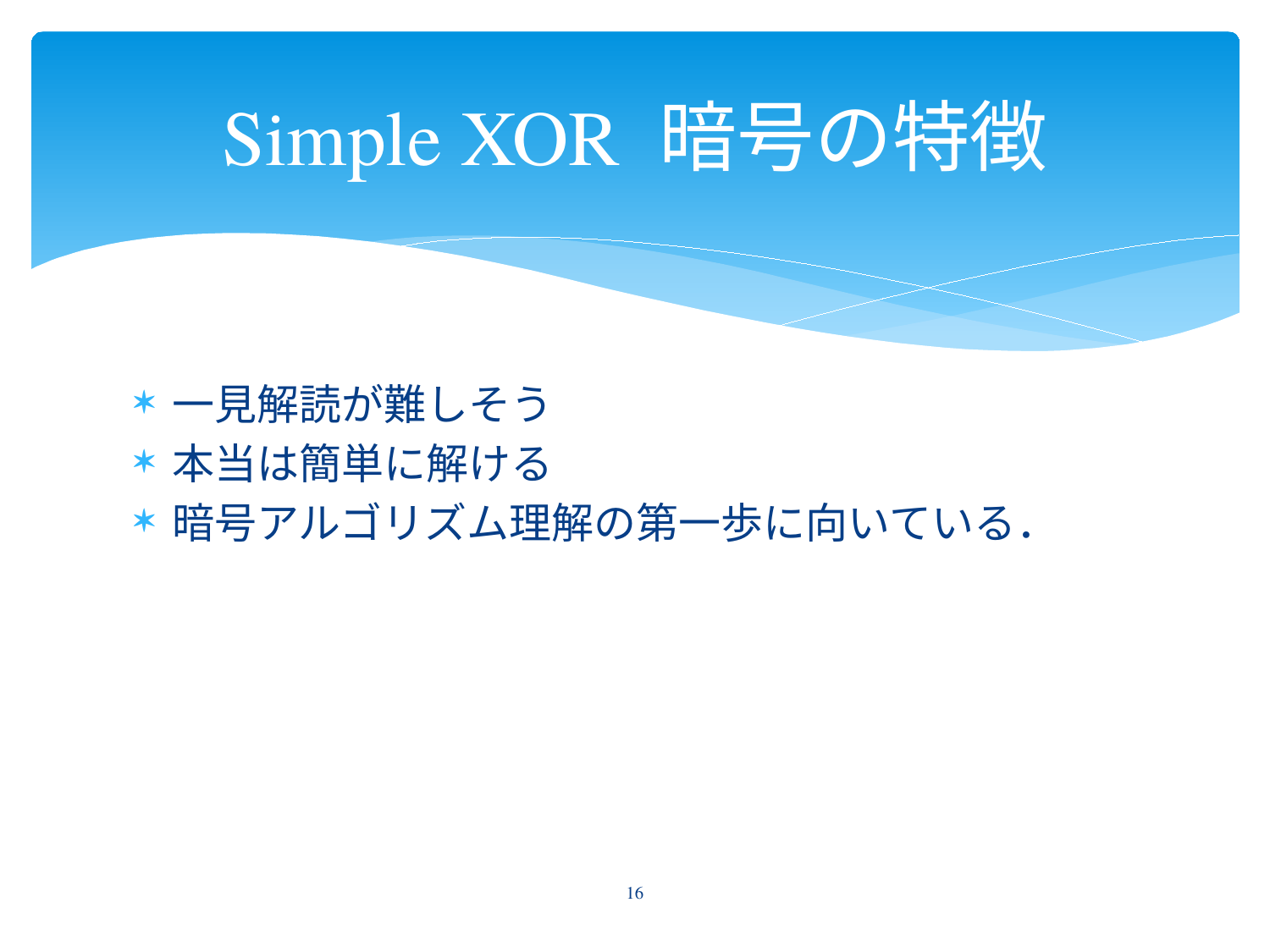

# Simple XOR 暗号の特徴
一見解読が難しそう
本当は簡単に解ける
暗号アルゴリズム理解の第一歩に向いている．
16